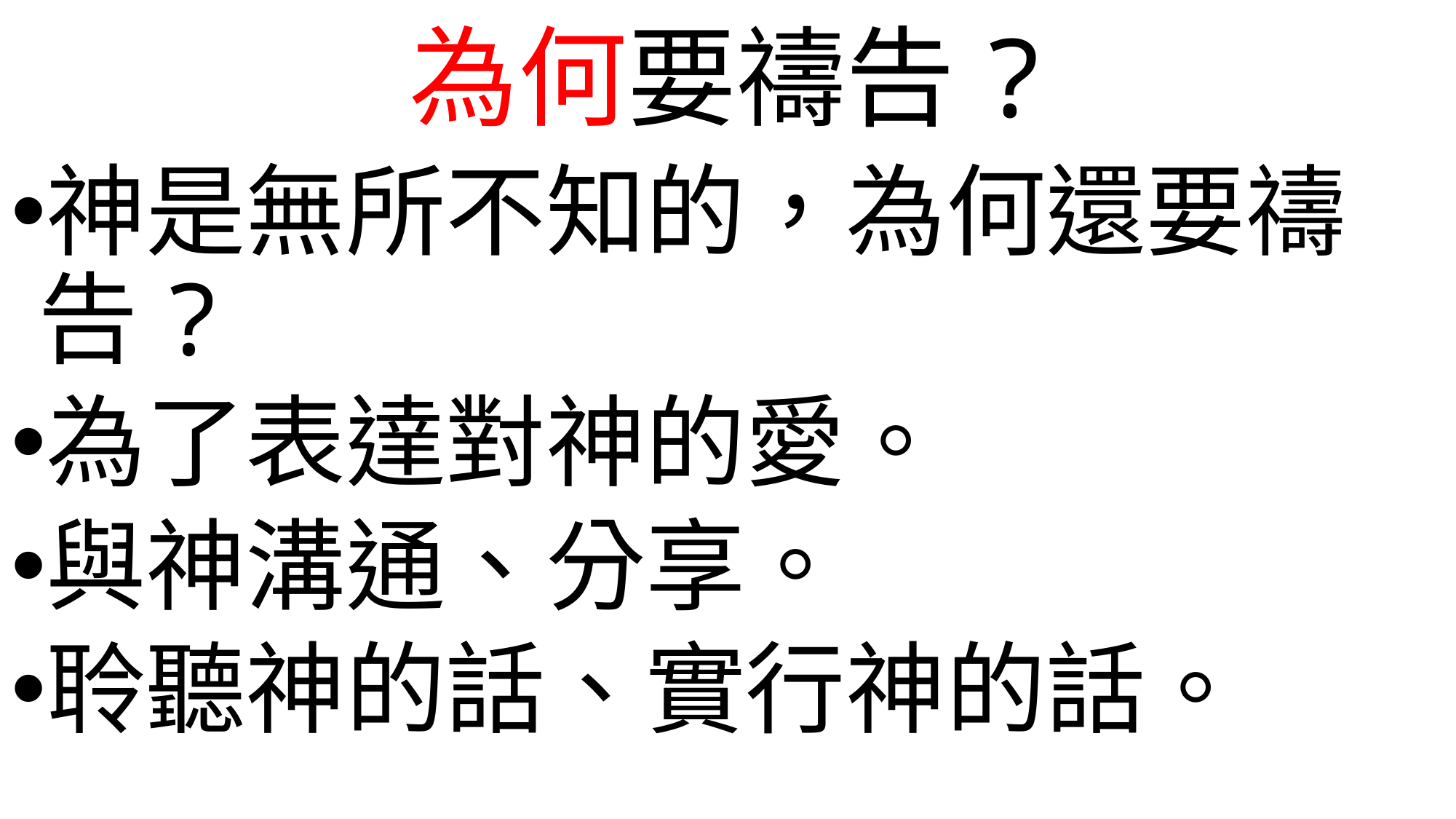

# 為何要禱告?
神是無所不知的，為何還要禱告?
為了表達對神的愛。
與神溝通、分享。
聆聽神的話、實行神的話。